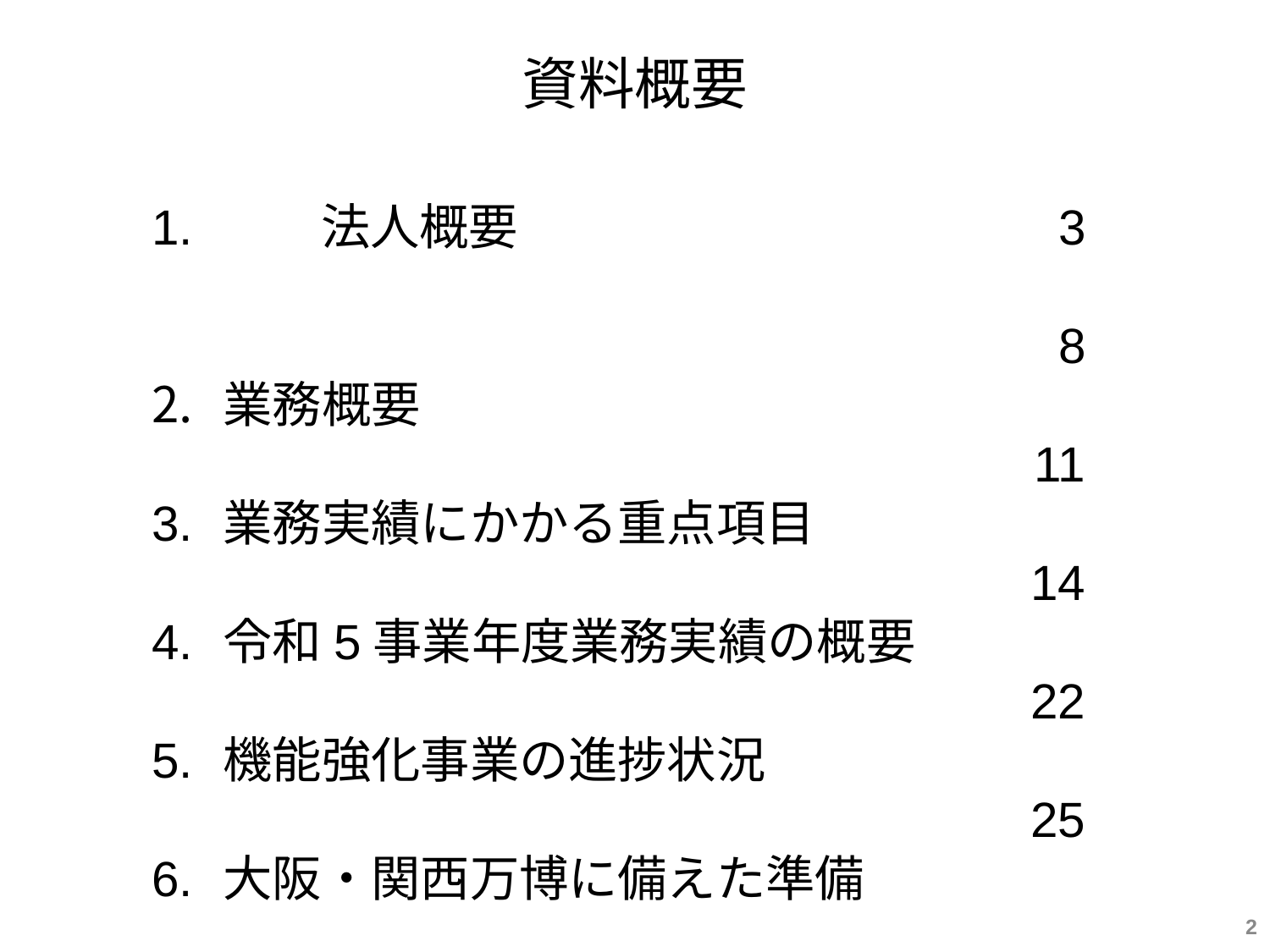

資料概要
1.		法人概要

業務概要

業務実績にかかる重点項目

令和5事業年度業務実績の概要

機能強化事業の進捗状況

大阪・関西万博に備えた準備

3

8

11

14

22

25

2